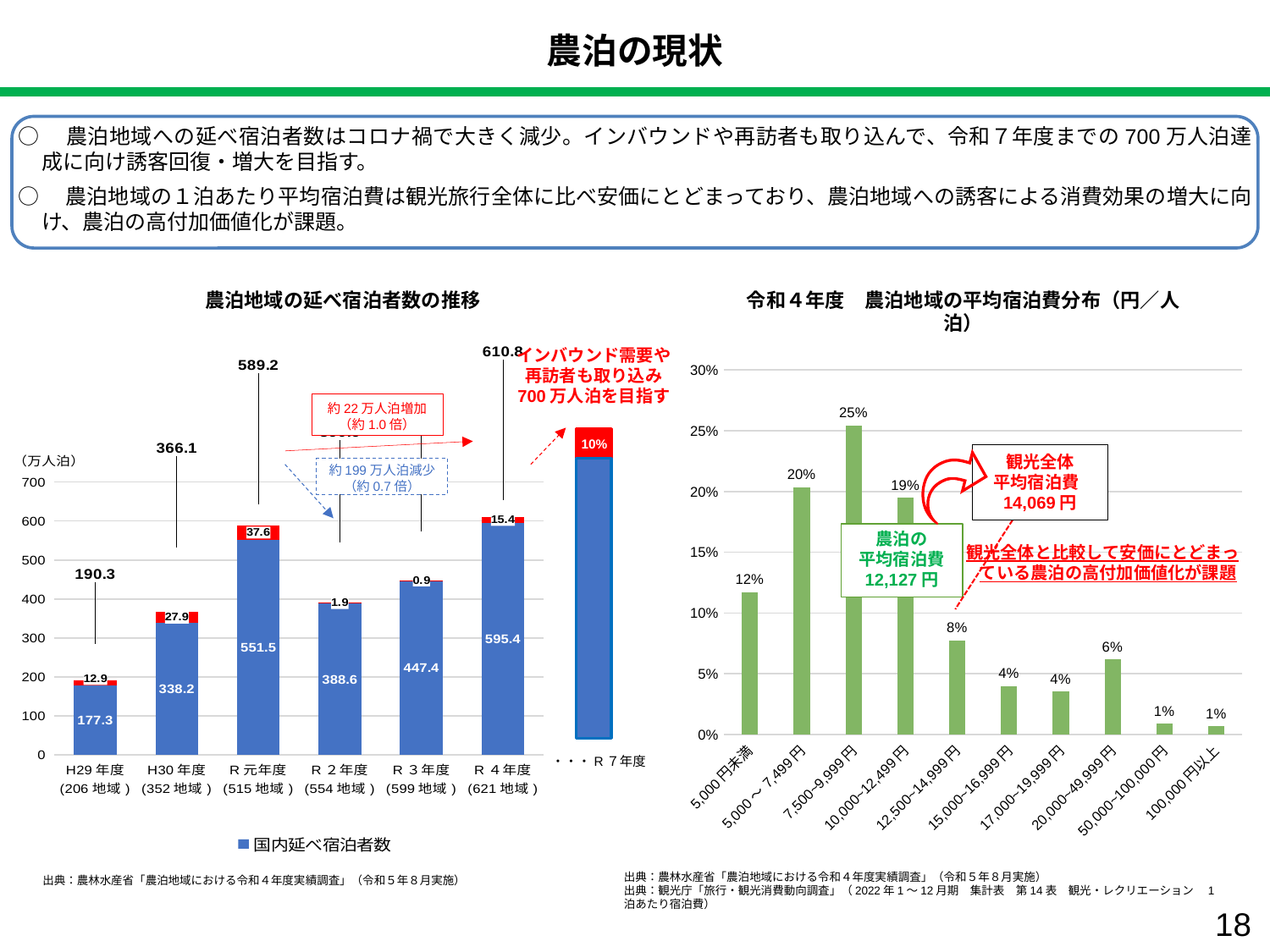

農泊の現状
○　農泊地域への延べ宿泊者数はコロナ禍で大きく減少。インバウンドや再訪者も取り込んで、令和７年度までの700万人泊達成に向け誘客回復・増大を目指す。
○　農泊地域の１泊あたり平均宿泊費は観光旅行全体に比べ安価にとどまっており、農泊地域への誘客による消費効果の増大に向け、農泊の高付加価値化が課題。
令和４年度　農泊地域の平均宿泊費分布（円／人泊）
農泊地域の延べ宿泊者数の推移
インバウンド需要や
再訪者も取り込み
700万人泊を目指す

### Chart

| Category | 国内延べ宿泊者数 | インバウンド延べ宿泊者数 | 合計 |
|---|---|---|---|
| H29年度
(206地域) | 177.341886 | 12.934014000000001 | 190.2759 |
| H30年度
(352地域) | 338.2491 | 27.8678 | 366.1169 |
| R元年度
(515地域) | 551.5331 | 37.6246 | 589.1577 |
| R２年度
(554地域) | 388.6476 | 1.9159 | 390.5635 |
| R３年度
(599地域) | 447.3597 | 0.9341 | 448.2938 |
| R４年度
(621地域) | 595.4114 | 15.4184 | 610.8298 |

### Chart

| Category |  |
|---|---|
| 5,000円未満 | 0.1172566371681416 |
| 5,000～7,499円 | 0.20353982300884957 |
| 7,500~9,999円 | 0.25442477876106195 |
| 10,000~12,499円 | 0.19469026548672566 |
| 12,500~14,999円 | 0.07743362831858407 |
| 15,000~16,999円 | 0.03982300884955752 |
| 17,000~19,999円 | 0.035398230088495575 |
| 20,000~49,999円 | 0.061946902654867256 |
| 50,000~100,000円 | 0.008849557522123894 |
| 100,000円以上 | 0.00663716814159292 |
約22万人泊増加
（約1.0倍）

10%
観光全体
平均宿泊費
14,069円

約199万人泊減少
（約0.7倍）

左はN=528地域協議会
右はN=489地域協議会
農泊の
平均宿泊費
12,127円
観光全体と比較して安価にとどまっている農泊の高付加価値化が課題
・・・R７年度
出典：農林水産省「農泊地域における令和４年度実績調査」（令和５年８月実施）
出典：観光庁「旅行・観光消費動向調査」（2022年1～12月期　集計表　第14表　観光・レクリエーション　1泊あたり宿泊費）
出典：農林水産省「農泊地域における令和４年度実績調査」（令和５年８月実施）
18